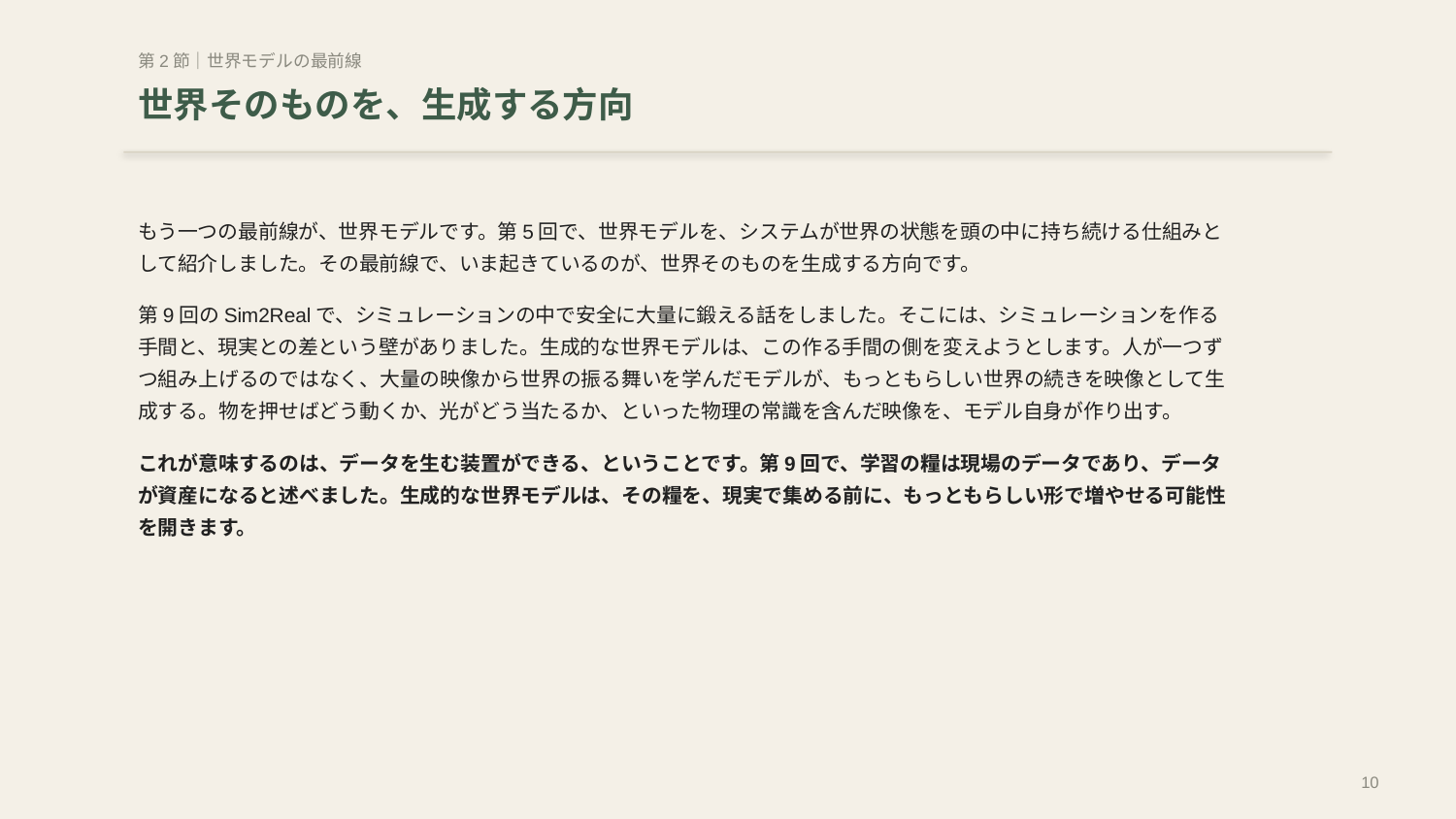

第2節｜世界モデルの最前線
世界そのものを、生成する方向

もう一つの最前線が、世界モデルです。第5回で、世界モデルを、システムが世界の状態を頭の中に持ち続ける仕組みとして紹介しました。その最前線で、いま起きているのが、世界そのものを生成する方向です。
第9回のSim2Realで、シミュレーションの中で安全に大量に鍛える話をしました。そこには、シミュレーションを作る手間と、現実との差という壁がありました。生成的な世界モデルは、この作る手間の側を変えようとします。人が一つずつ組み上げるのではなく、大量の映像から世界の振る舞いを学んだモデルが、もっともらしい世界の続きを映像として生成する。物を押せばどう動くか、光がどう当たるか、といった物理の常識を含んだ映像を、モデル自身が作り出す。
これが意味するのは、データを生む装置ができる、ということです。第9回で、学習の糧は現場のデータであり、データが資産になると述べました。生成的な世界モデルは、その糧を、現実で集める前に、もっともらしい形で増やせる可能性を開きます。
10